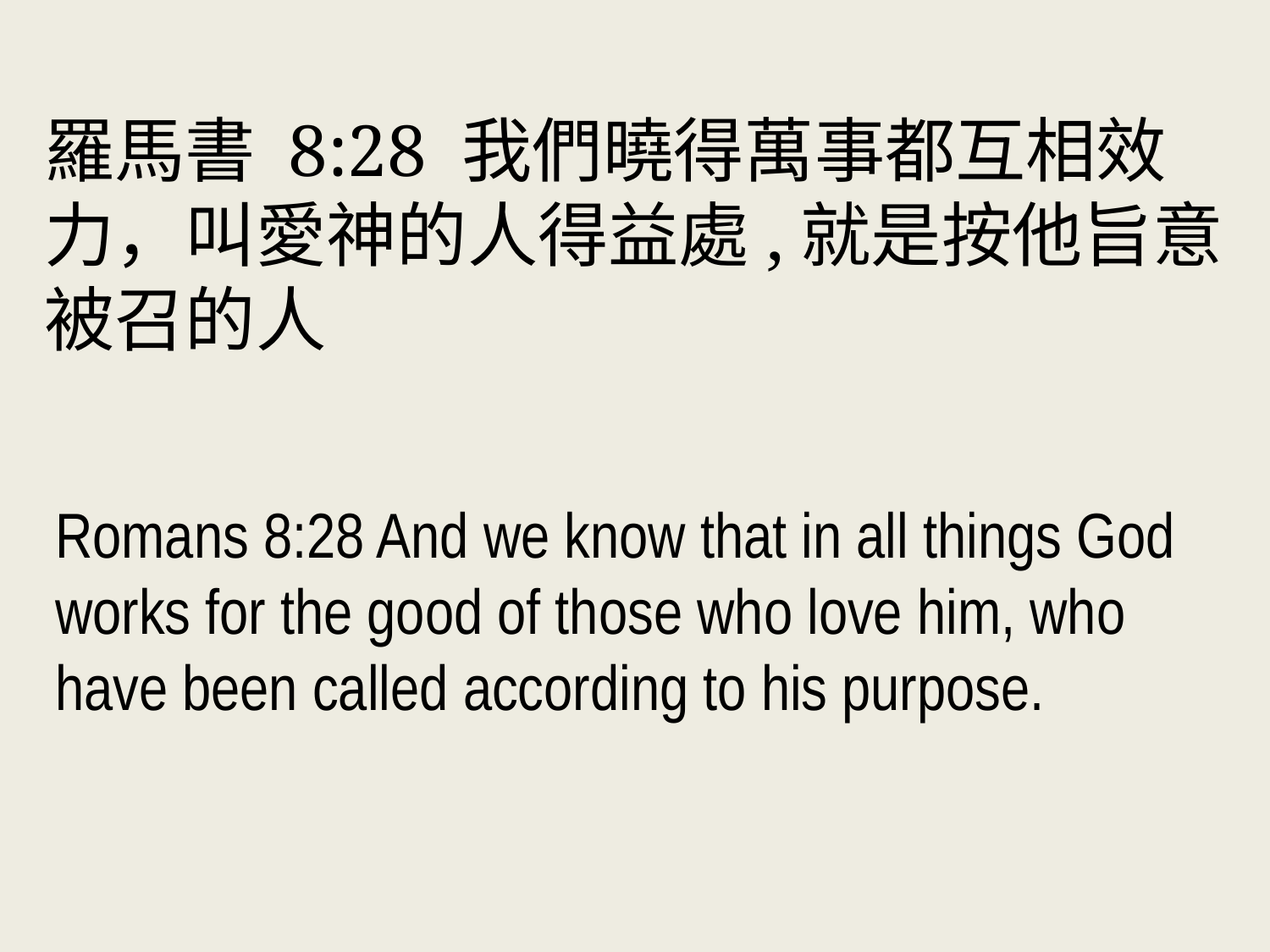

羅馬書 8:28 我們曉得萬事都互相效力，叫愛神的人得益處,就是按他旨意被召的人
Romans 8:28 And we know that in all things God works for the good of those who love him, who have been called according to his purpose.